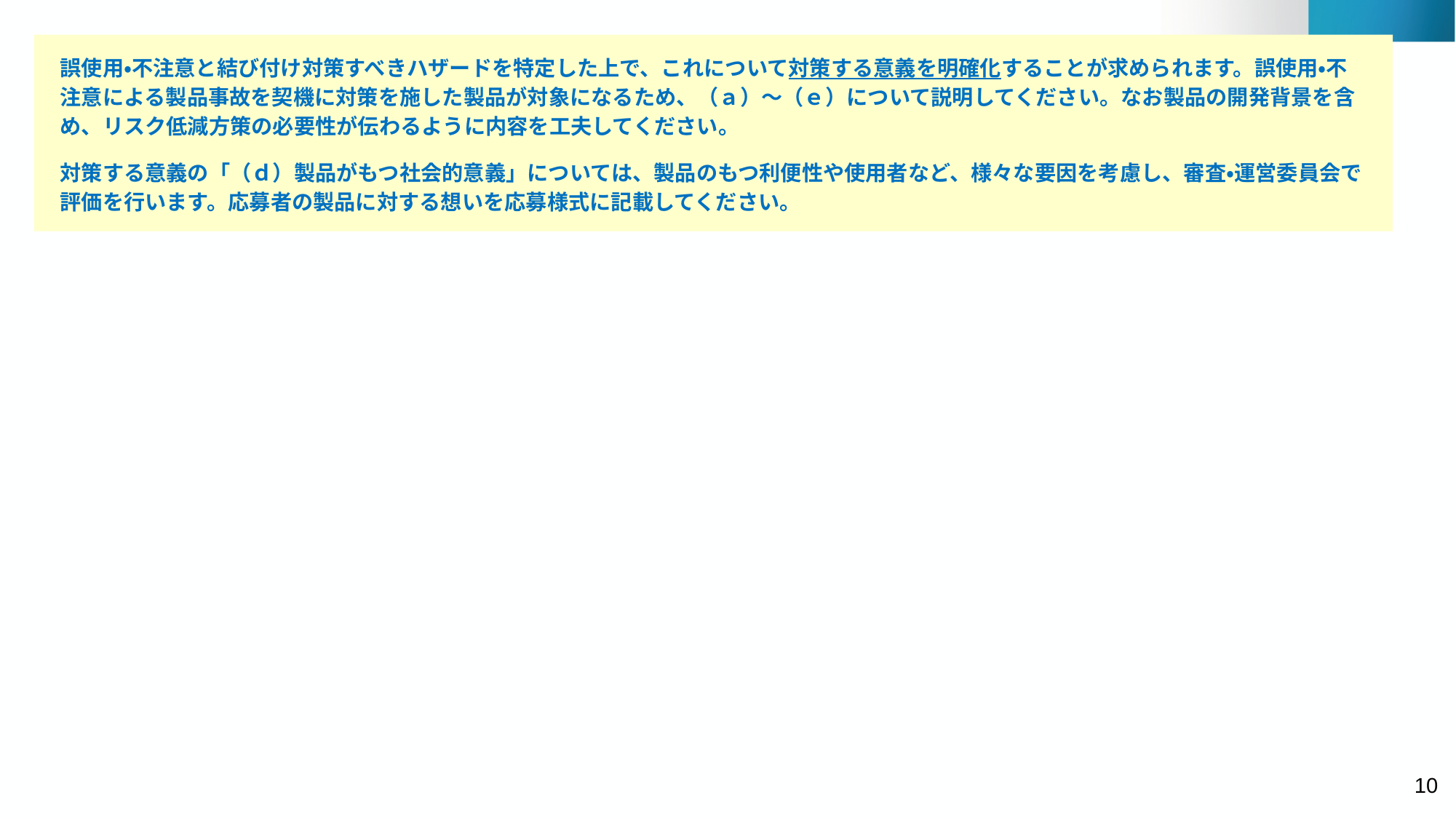

誤使用・不注意と結び付け対策すべきハザードを特定した上で、これについて対策する意義を明確化することが求められます。誤使用・不注意による製品事故を契機に対策を施した製品が対象になるため、（ａ）～（ｅ）について説明してください。なお製品の開発背景を含め、リスク低減方策の必要性が伝わるように内容を工夫してください。
対策する意義の「（ｄ）製品がもつ社会的意義」については、製品のもつ利便性や使用者など、様々な要因を考慮し、審査・運営委員会で評価を行います。応募者の製品に対する想いを応募様式に記載してください。

10